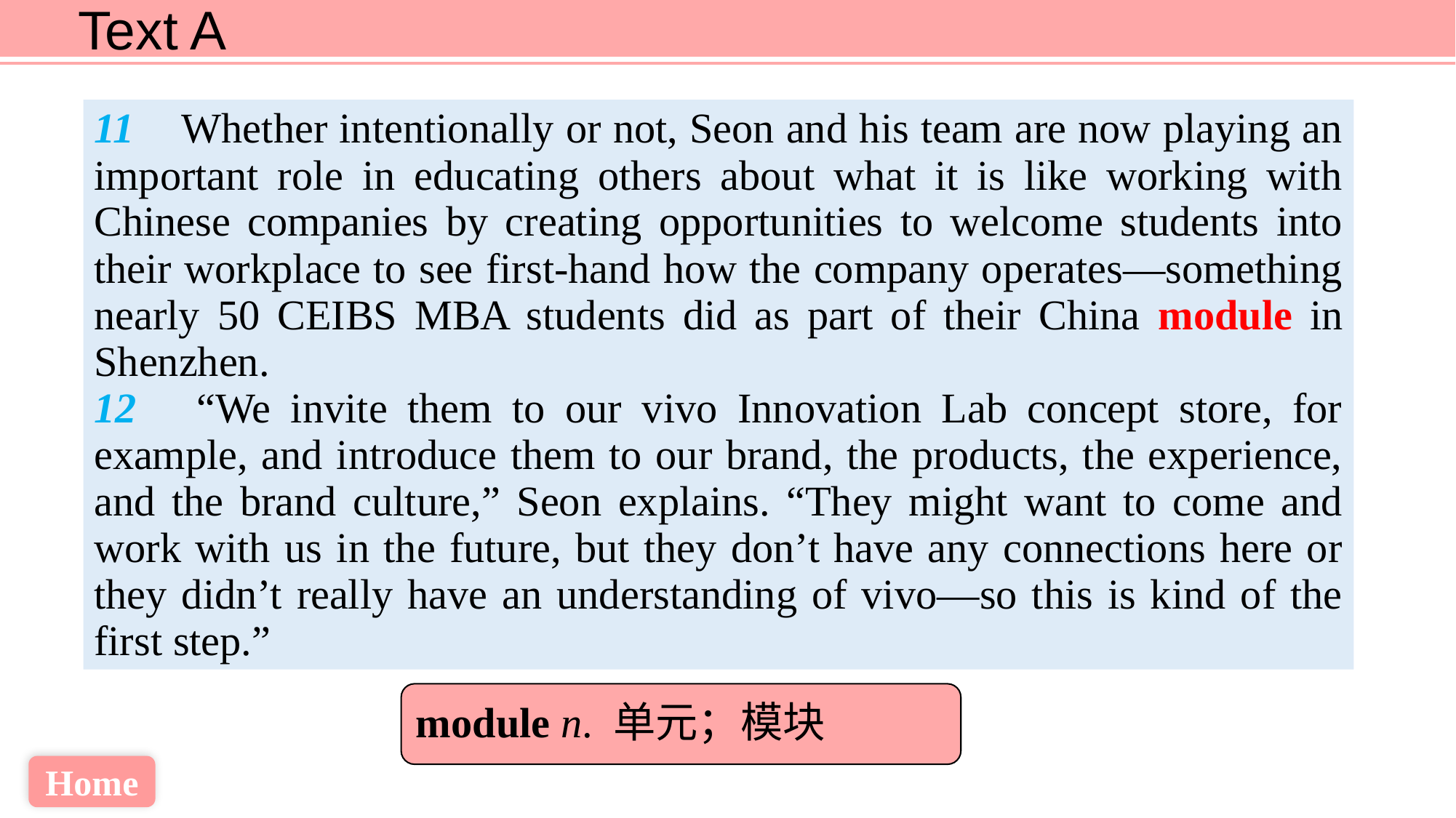

11    Whether intentionally or not, Seon and his team are now playing an important role in educating others about what it is like working with Chinese companies by creating opportunities to welcome students into their workplace to see first-hand how the company operates—something nearly 50 CEIBS MBA students did as part of their China module in Shenzhen.
12   “We invite them to our vivo Innovation Lab concept store, for example, and introduce them to our brand, the products, the experience, and the brand culture,” Seon explains. “They might want to come and work with us in the future, but they don’t have any connections here or they didn’t really have an understanding of vivo—so this is kind of the first step.”

module n. 单元；模块